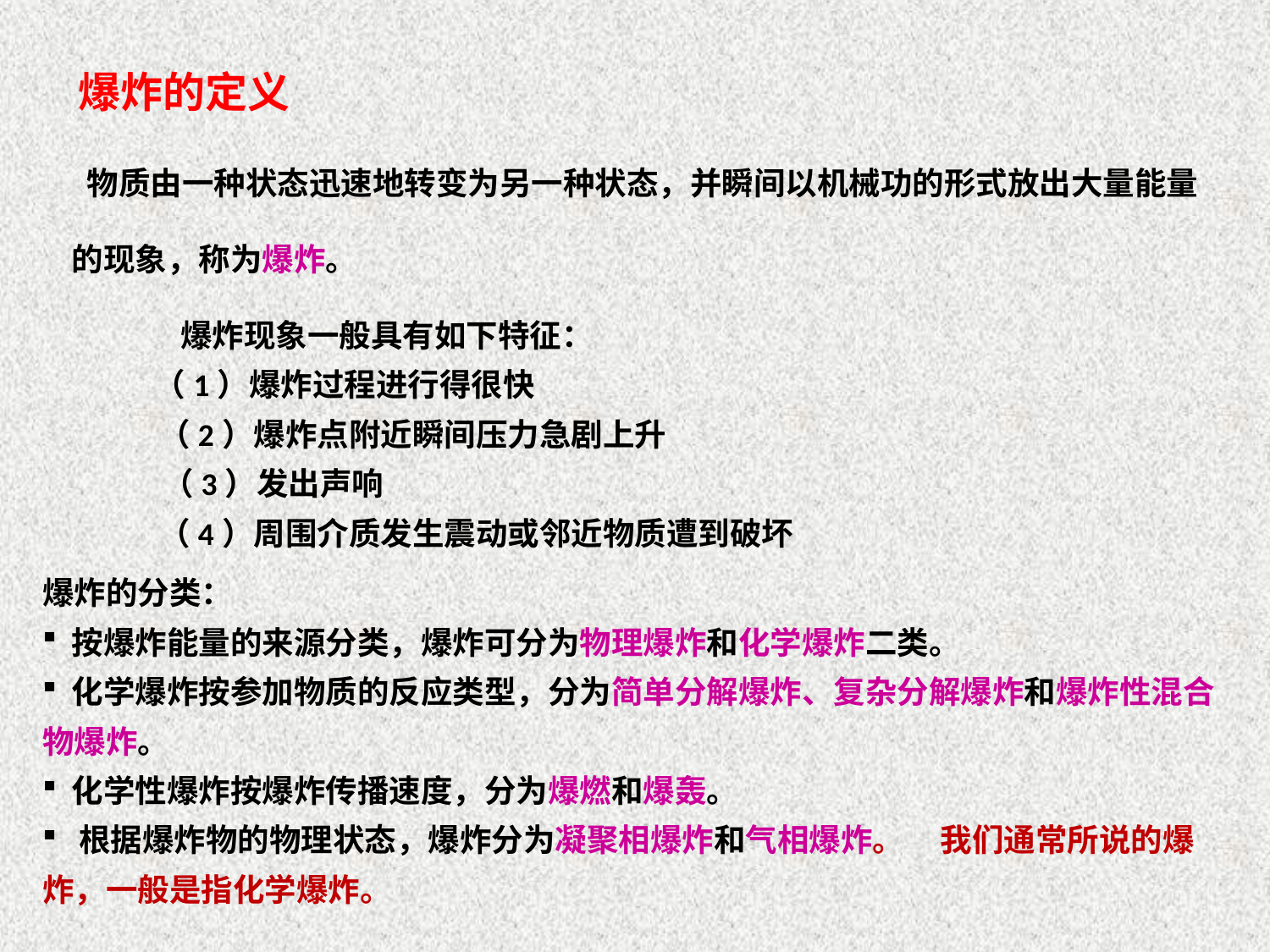

爆炸的定义
 物质由一种状态迅速地转变为另一种状态，并瞬间以机械功的形式放出大量能量的现象，称为爆炸。
              爆炸现象一般具有如下特征：
　       （1）爆炸过程进行得很快
           （2）爆炸点附近瞬间压力急剧上升
       　（3）发出声响
           （4）周围介质发生震动或邻近物质遭到破坏
爆炸的分类：
 按爆炸能量的来源分类，爆炸可分为物理爆炸和化学爆炸二类。
 化学爆炸按参加物质的反应类型，分为简单分解爆炸、复杂分解爆炸和爆炸性混合物爆炸。
 化学性爆炸按爆炸传播速度，分为爆燃和爆轰。
  根据爆炸物的物理状态，爆炸分为凝聚相爆炸和气相爆炸。     我们通常所说的爆炸，一般是指化学爆炸。